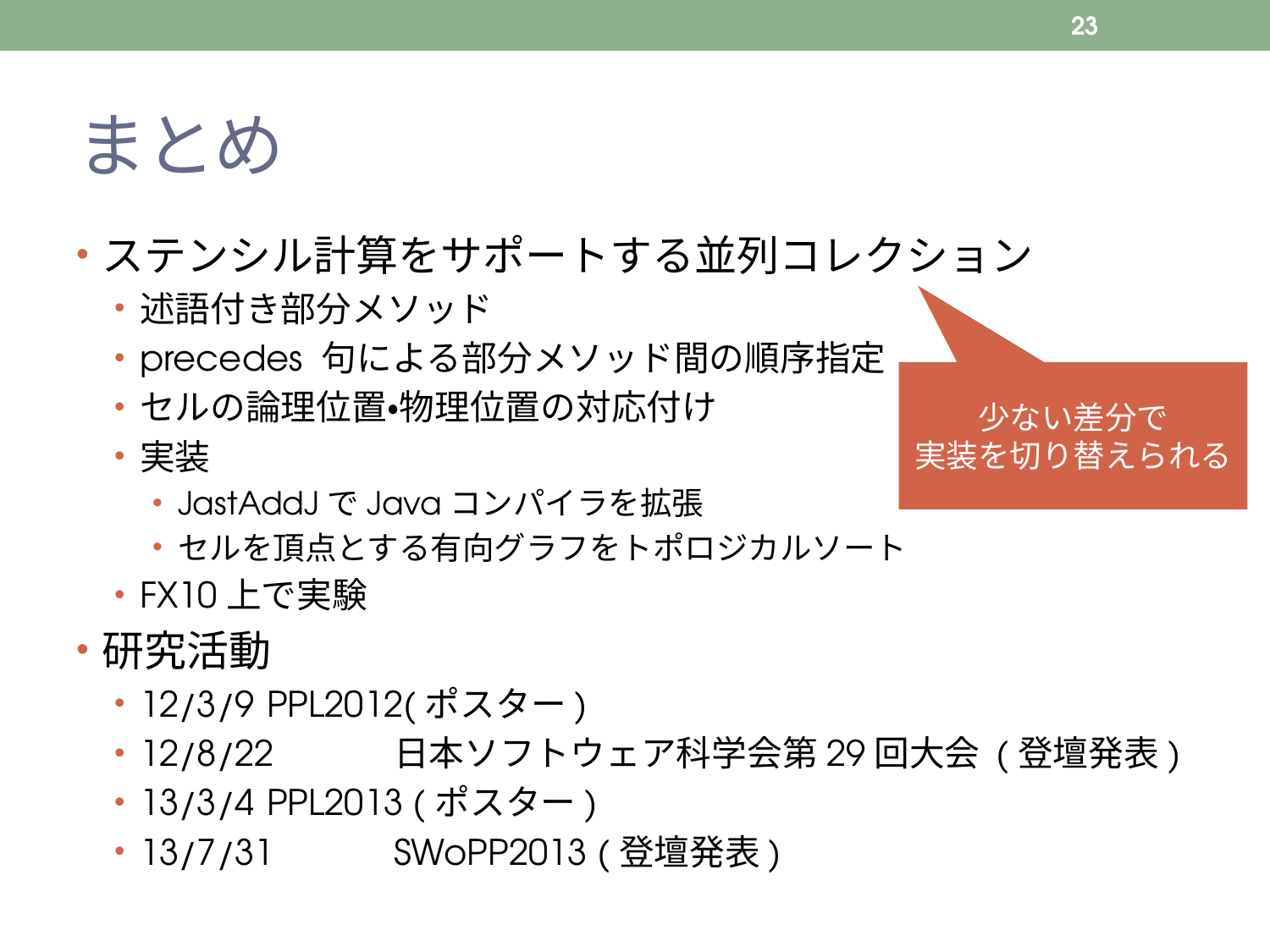

23
# まとめ
ステンシル計算をサポートする並列コレクション
述語付き部分メソッド
precedes 句による部分メソッド間の順序指定
セルの論理位置・物理位置の対応付け
実装
JastAddJでJavaコンパイラを拡張
セルを頂点とする有向グラフをトポロジカルソート
FX10上で実験
研究活動
12/3/9	PPL2012(ポスター)
12/8/22	日本ソフトウェア科学会第29回大会 (登壇発表)
13/3/4	PPL2013 (ポスター)
13/7/31	SWoPP2013 (登壇発表)
少ない差分で
実装を切り替えられる